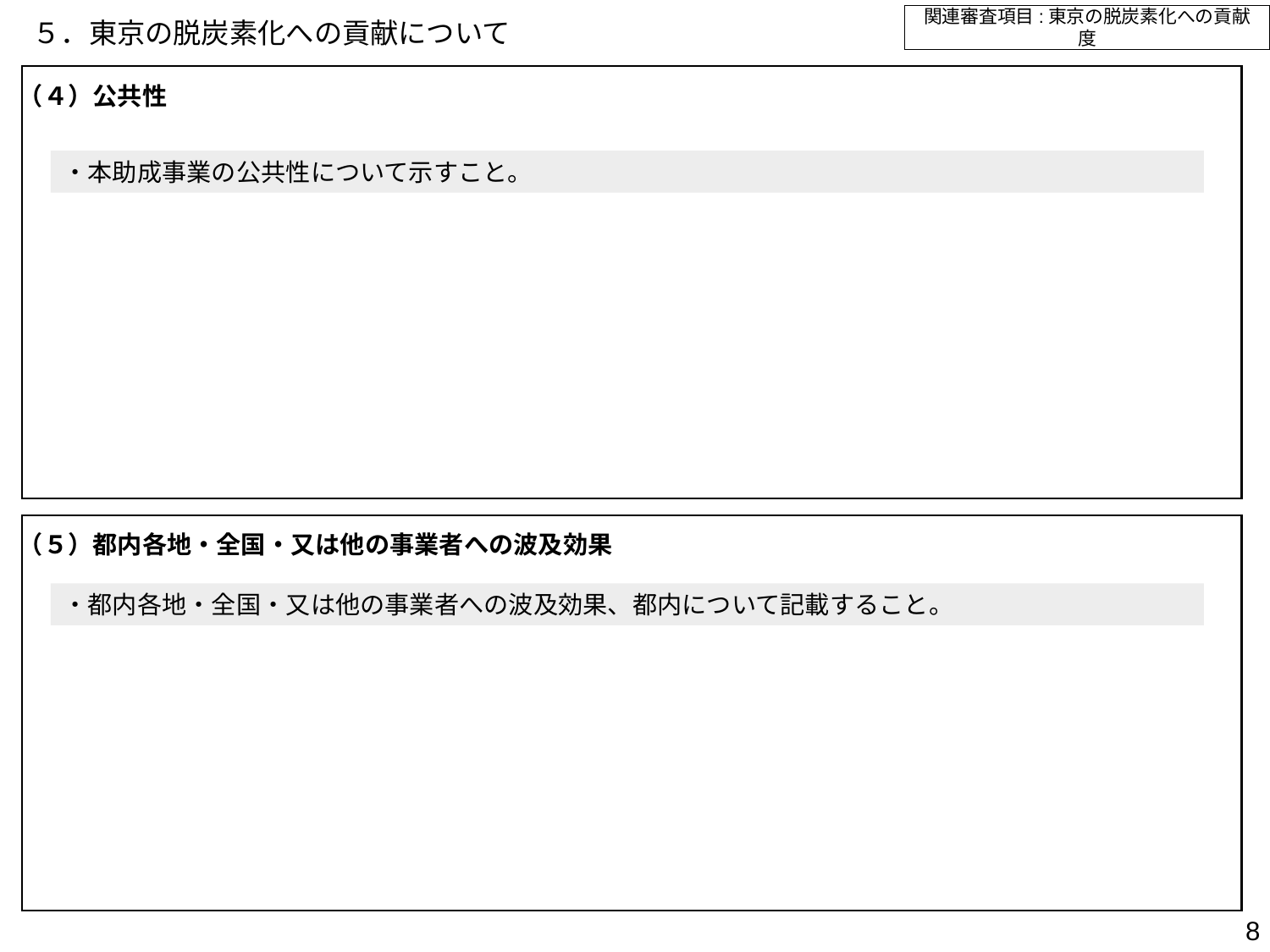

関連審査項目:東京の脱炭素化への貢献度
# ５．東京の脱炭素化への貢献について

（４）公共性
・本助成事業の公共性について示すこと。

（５）都内各地・全国・又は他の事業者への波及効果
・都内各地・全国・又は他の事業者への波及効果、都内について記載すること。
8